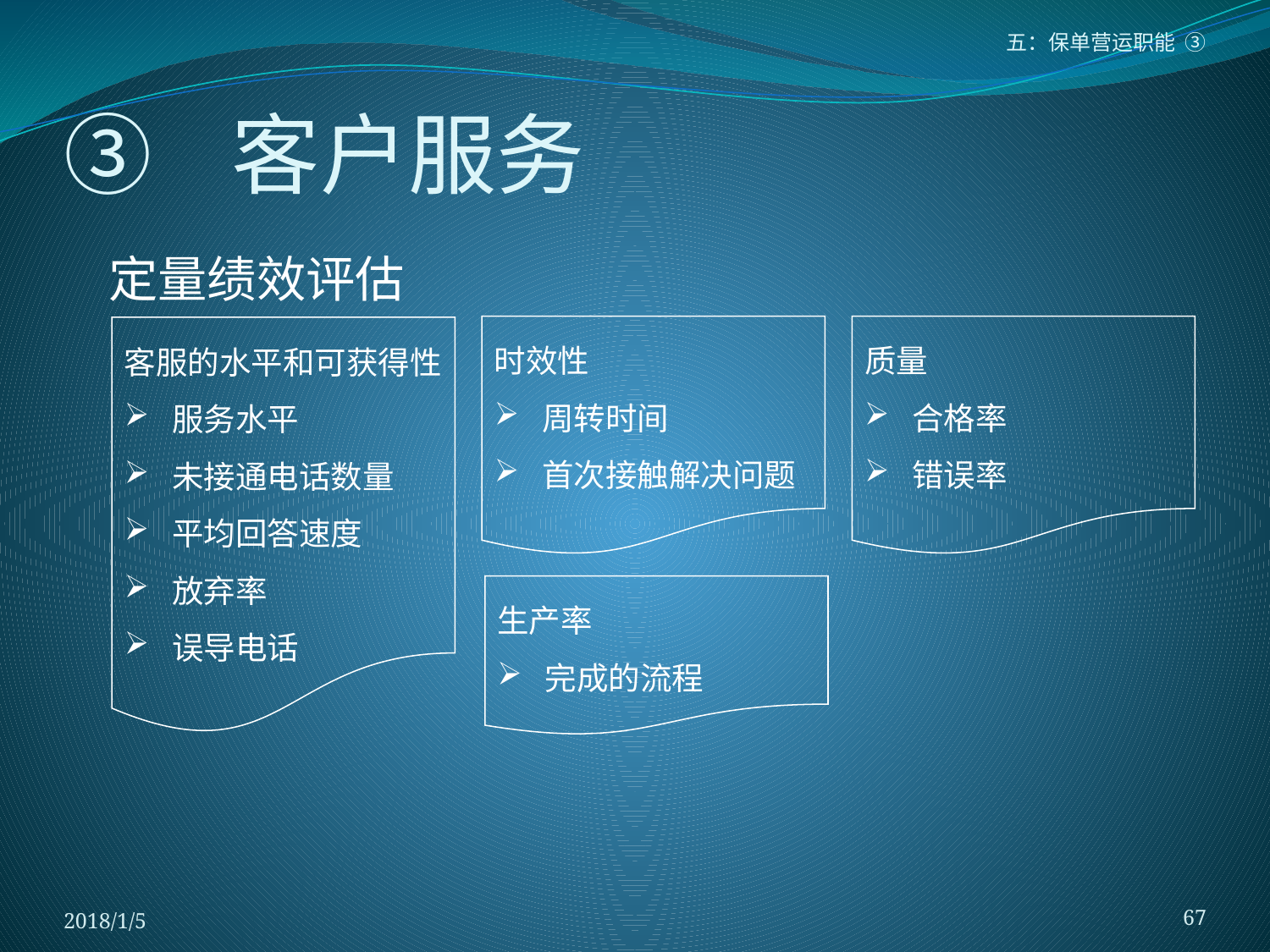

五：保单营运职能  ③
# ③   客户服务
定量绩效评估
时效性
周转时间
首次接触解决问题
质量
合格率
错误率
客服的水平和可获得性
服务水平
未接通电话数量
平均回答速度
放弃率
误导电话
生产率
完成的流程
2018/1/5
67